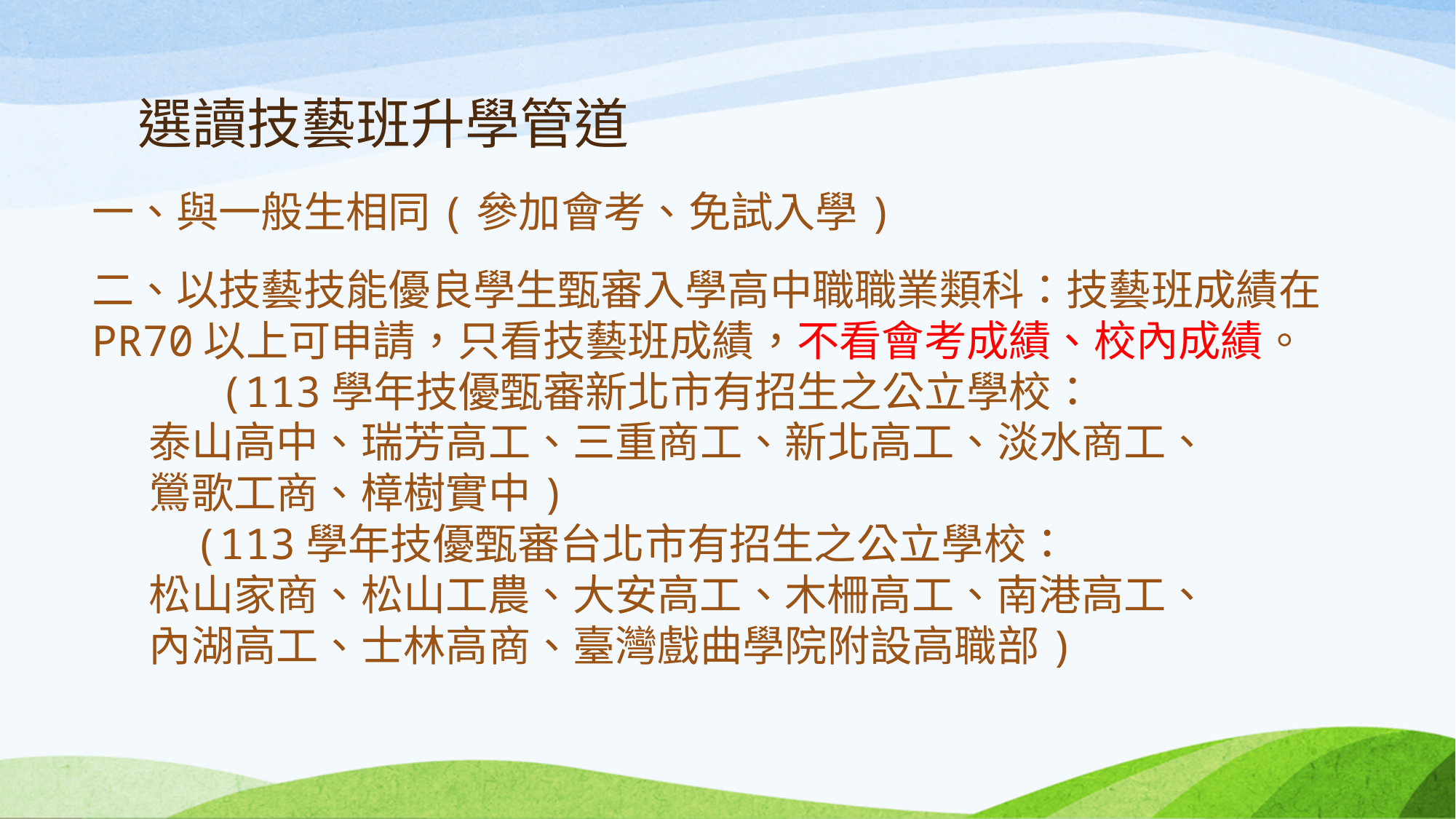

# 選讀技藝班升學管道
一、與一般生相同(參加會考、免試入學)
二、以技藝技能優良學生甄審入學高中職職業類科：技藝班成績在PR70以上可申請，只看技藝班成績，不看會考成績、校內成績。
     (113學年技優甄審新北市有招生之公立學校：
     泰山高中、瑞芳高工、三重商工、新北高工、淡水商工、
     鶯歌工商、樟樹實中)
    (113學年技優甄審台北市有招生之公立學校：
     松山家商、松山工農、大安高工、木柵高工、南港高工、
     內湖高工、士林高商、臺灣戲曲學院附設高職部)